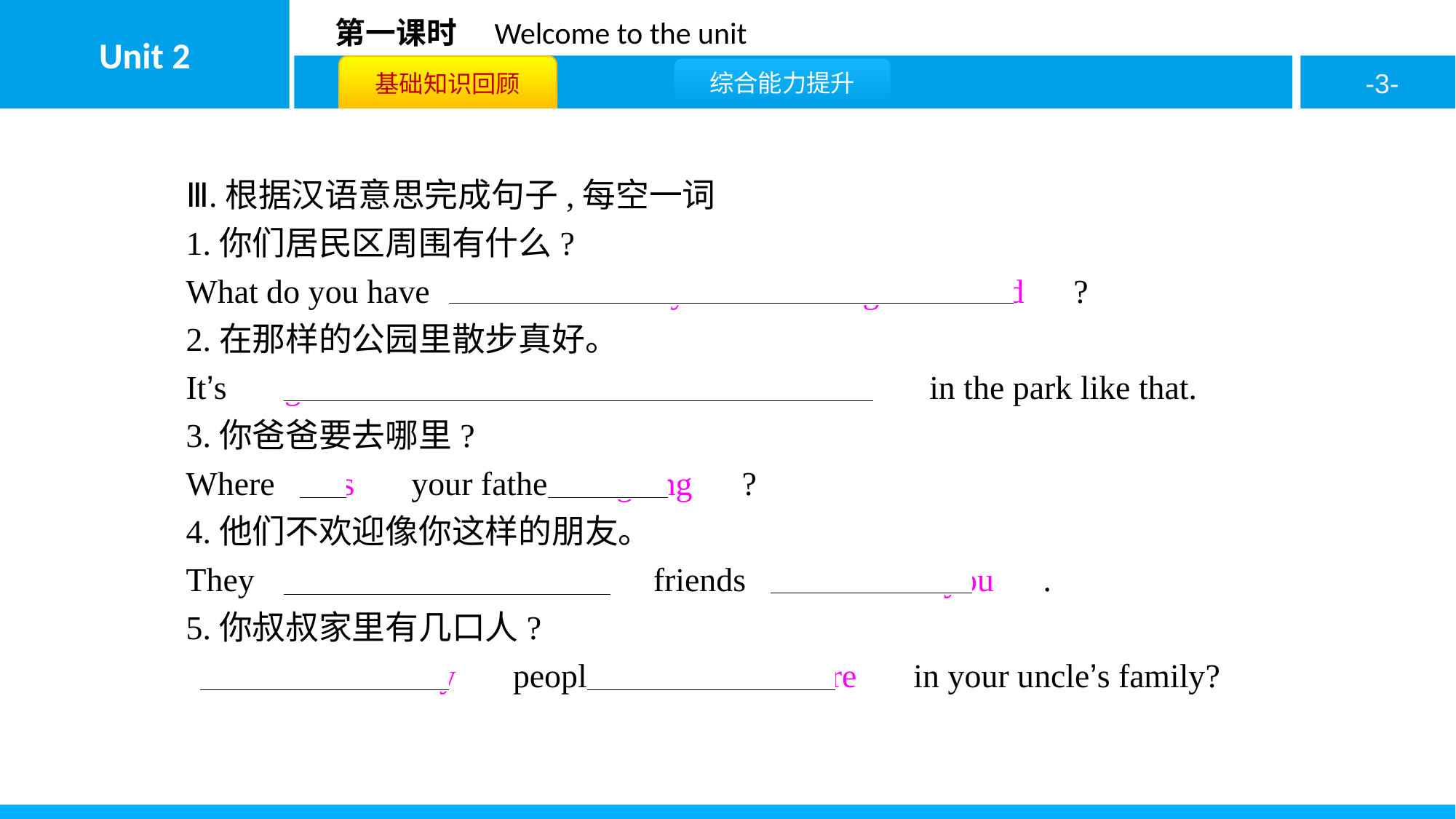

Ⅲ.根据汉语意思完成句子,每空一词
1.你们居民区周围有什么?
What do you have 　around　 　your　 　neighbourhood　?
2.在那样的公园里散步真好。
It’s 　good　 　to　 　take　 　a　 　walk　 in the park like that.
3.你爸爸要去哪里?
Where 　is　 your father 　going　?
4.他们不欢迎像你这样的朋友。
They 　won’t　 　welcome　 friends 　like　 　you　.
5.你叔叔家里有几口人?
　How　 　many　 people 　are　 　there　 in your uncle’s family?